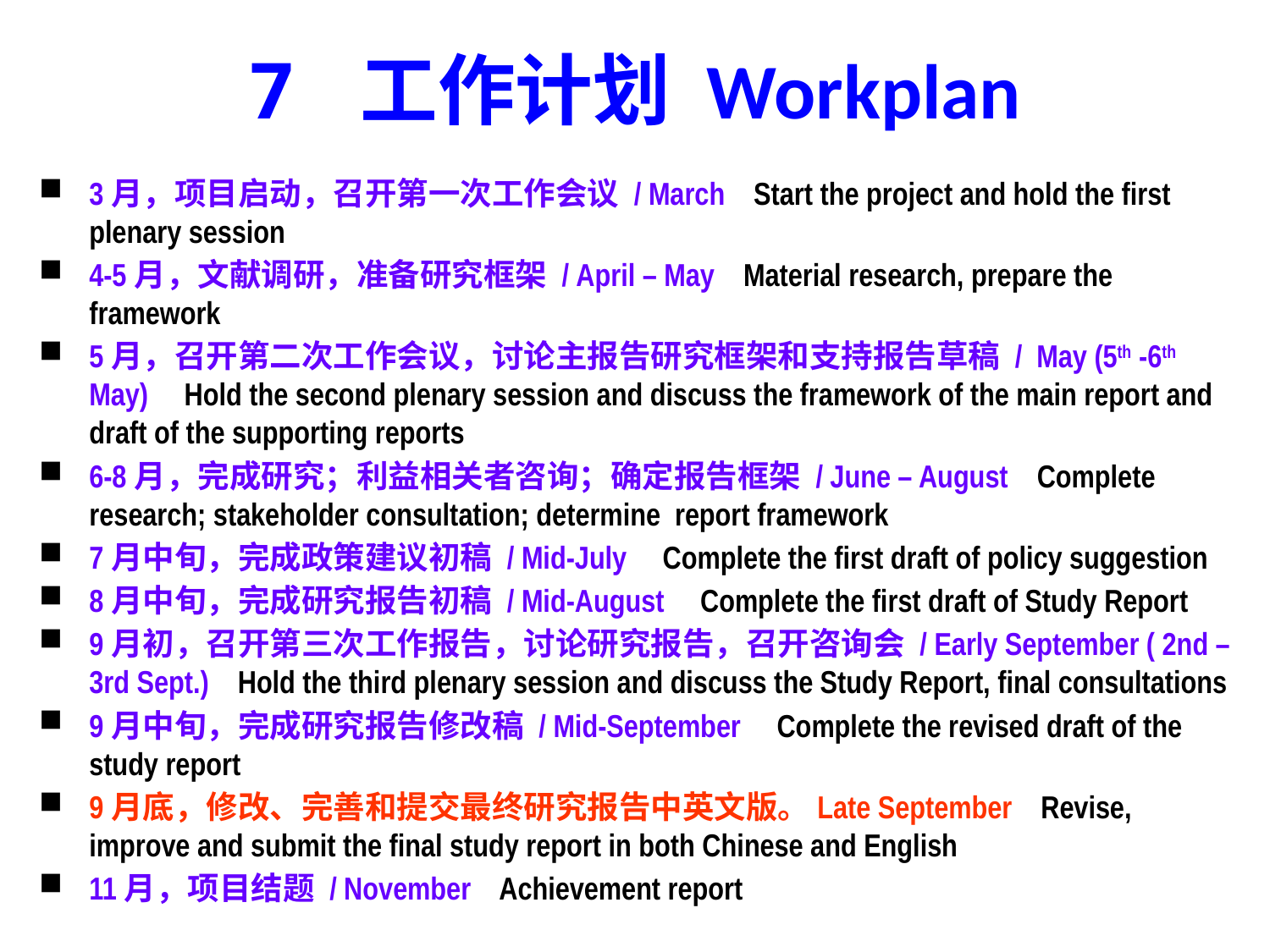

# 7 工作计划 Workplan
3月，项目启动，召开第一次工作会议 / March    Start the project and hold the first plenary session
4-5月，文献调研，准备研究框架 / April – May    Material research, prepare the framework
5月，召开第二次工作会议，讨论主报告研究框架和支持报告草稿 /  May (5th -6th   May)     Hold the second plenary session and discuss the framework of the main report and draft of the supporting reports
6-8月，完成研究；利益相关者咨询；确定报告框架 / June – August    Complete research; stakeholder consultation; determine  report framework
7月中旬，完成政策建议初稿 / Mid-July     Complete the first draft of policy suggestion
8月中旬，完成研究报告初稿 / Mid-August     Complete the first draft of Study Report
9月初，召开第三次工作报告，讨论研究报告，召开咨询会 / Early September ( 2nd – 3rd Sept.)    Hold the third plenary session and discuss the Study Report, final consultations
9月中旬，完成研究报告修改稿 / Mid-September     Complete the revised draft of the study report
9月底，修改、完善和提交最终研究报告中英文版。Late September    Revise, improve and submit the final study report in both Chinese and English
11月，项目结题 / November    Achievement report